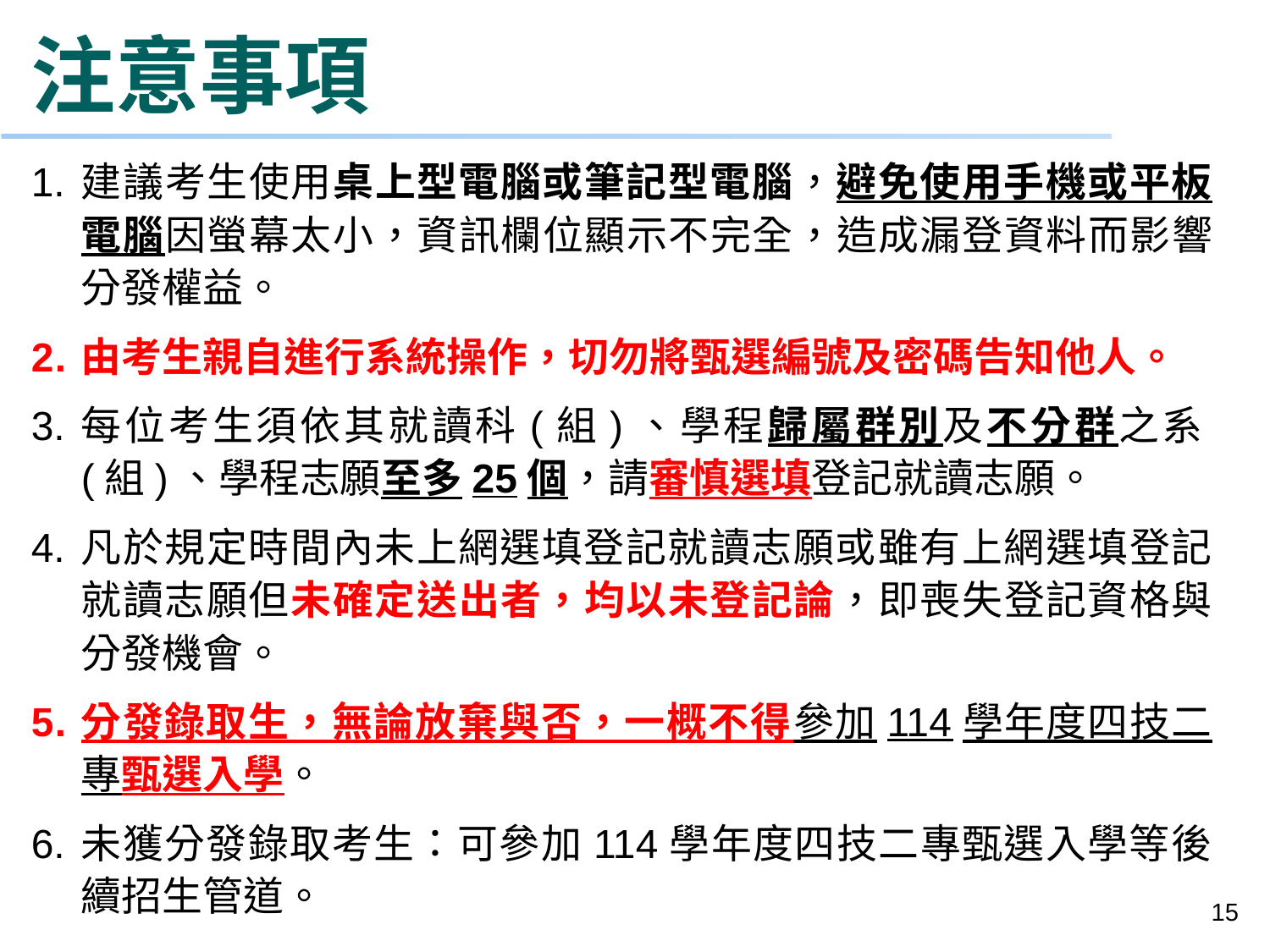

注意事項
建議考生使用桌上型電腦或筆記型電腦，避免使用手機或平板電腦因螢幕太小，資訊欄位顯示不完全，造成漏登資料而影響分發權益。
由考生親自進行系統操作，切勿將甄選編號及密碼告知他人。
每位考生須依其就讀科(組)、學程歸屬群別及不分群之系(組)、學程志願至多25個，請審慎選填登記就讀志願。
凡於規定時間內未上網選填登記就讀志願或雖有上網選填登記就讀志願但未確定送出者，均以未登記論，即喪失登記資格與分發機會。
分發錄取生，無論放棄與否，一概不得參加114學年度四技二專甄選入學。
未獲分發錄取考生：可參加114學年度四技二專甄選入學等後續招生管道。
15